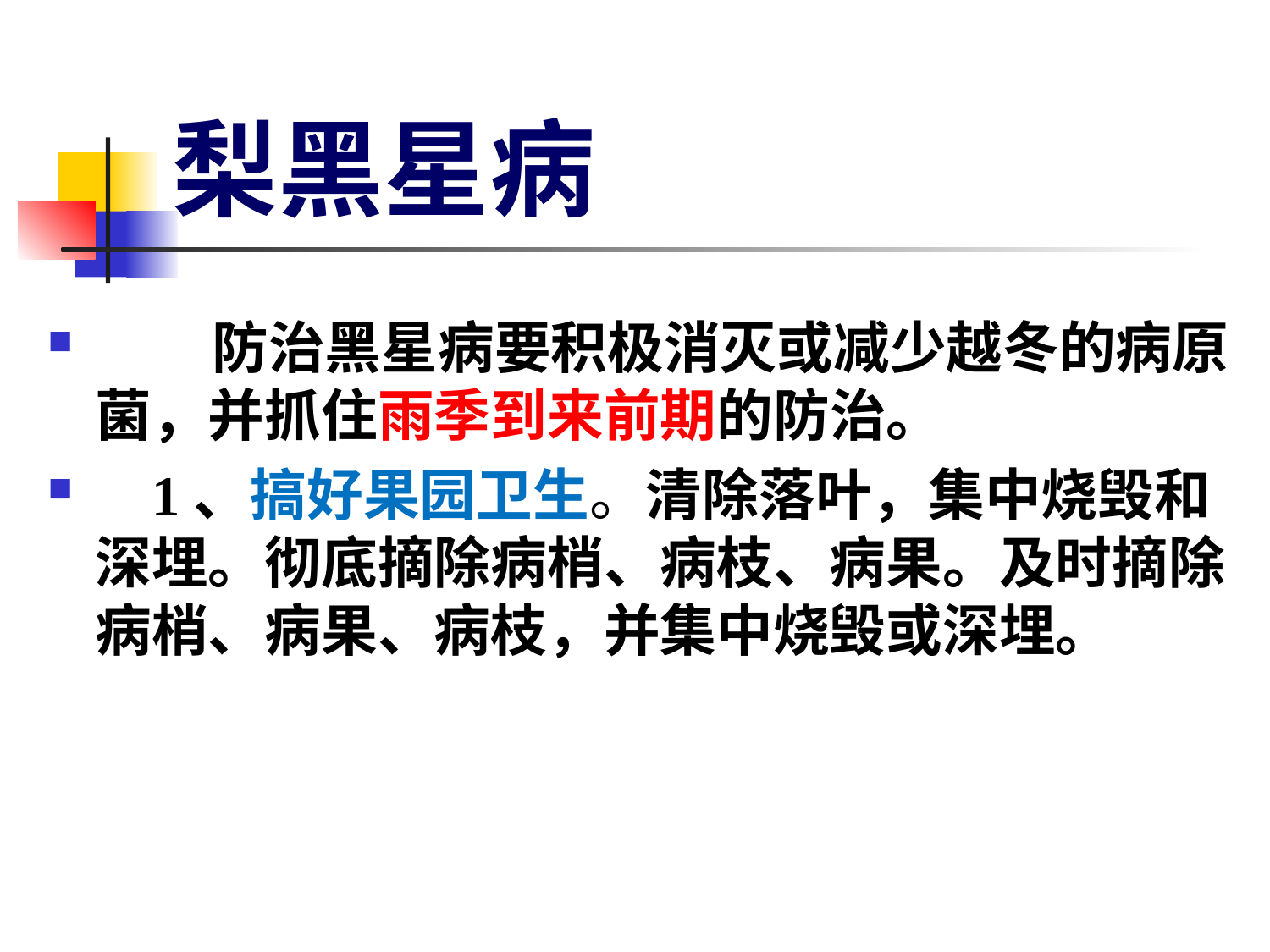

# 梨黑星病
        防治黑星病要积极消灭或减少越冬的病原菌，并抓住雨季到来前期的防治。
    1、搞好果园卫生。清除落叶，集中烧毁和深埋。彻底摘除病梢、病枝、病果。及时摘除病梢、病果、病枝，并集中烧毁或深埋。